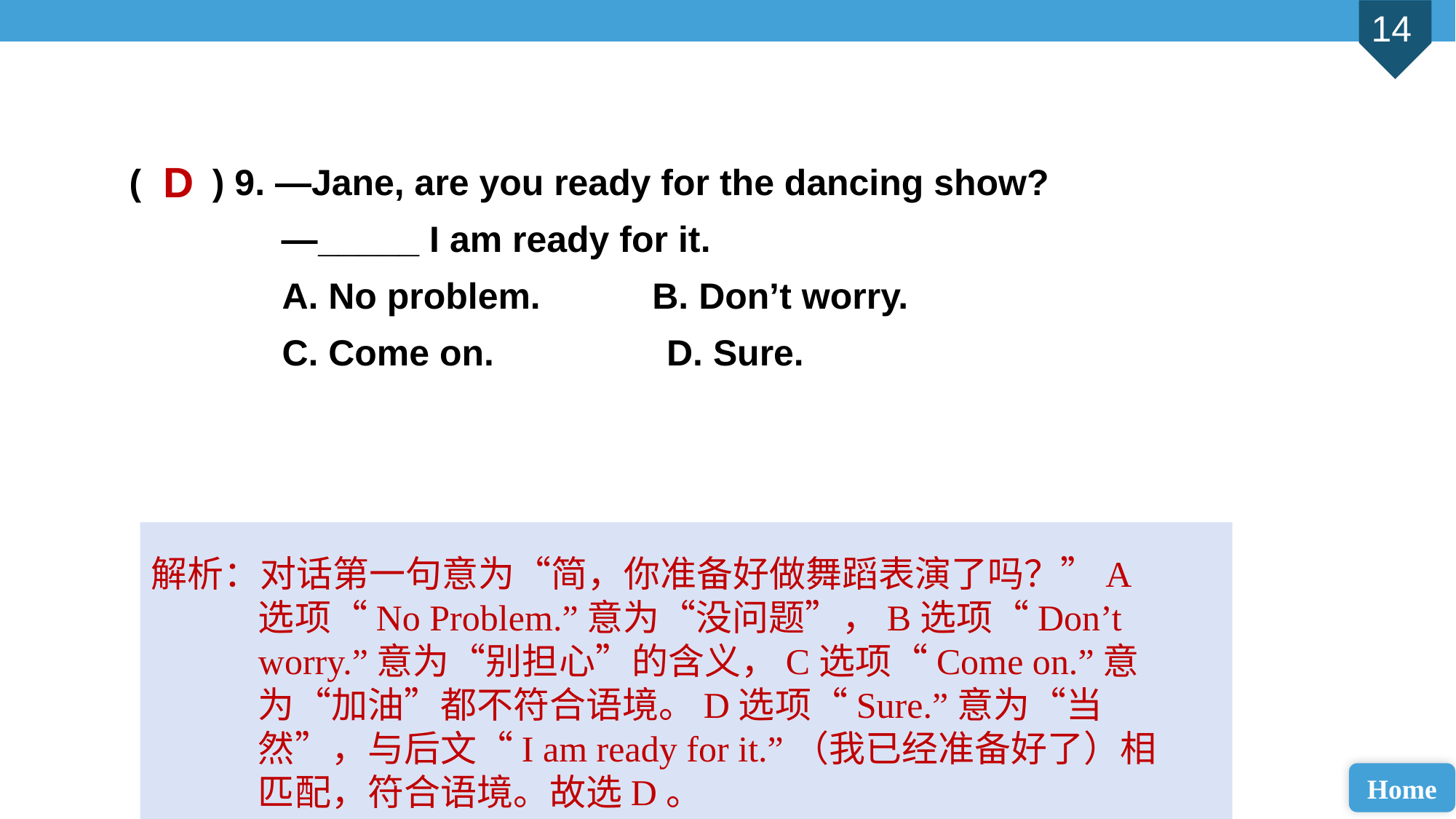

(       ) 9. —Jane, are you ready for the dancing show?
               —_____ I am ready for it.
               A. No problem.           B. Don’t worry.
               C. Come on.                 D. Sure.
D

解析：对话第一句意为“简，你准备好做舞蹈表演了吗？”A选项“No Problem.”意为“没问题”，B选项“Don’t worry.”意为“别担心”的含义，C选项“Come on.”意为“加油”都不符合语境。D选项“Sure.”意为“当然”，与后文“I am ready for it.”（我已经准备好了）相匹配，符合语境。故选D。